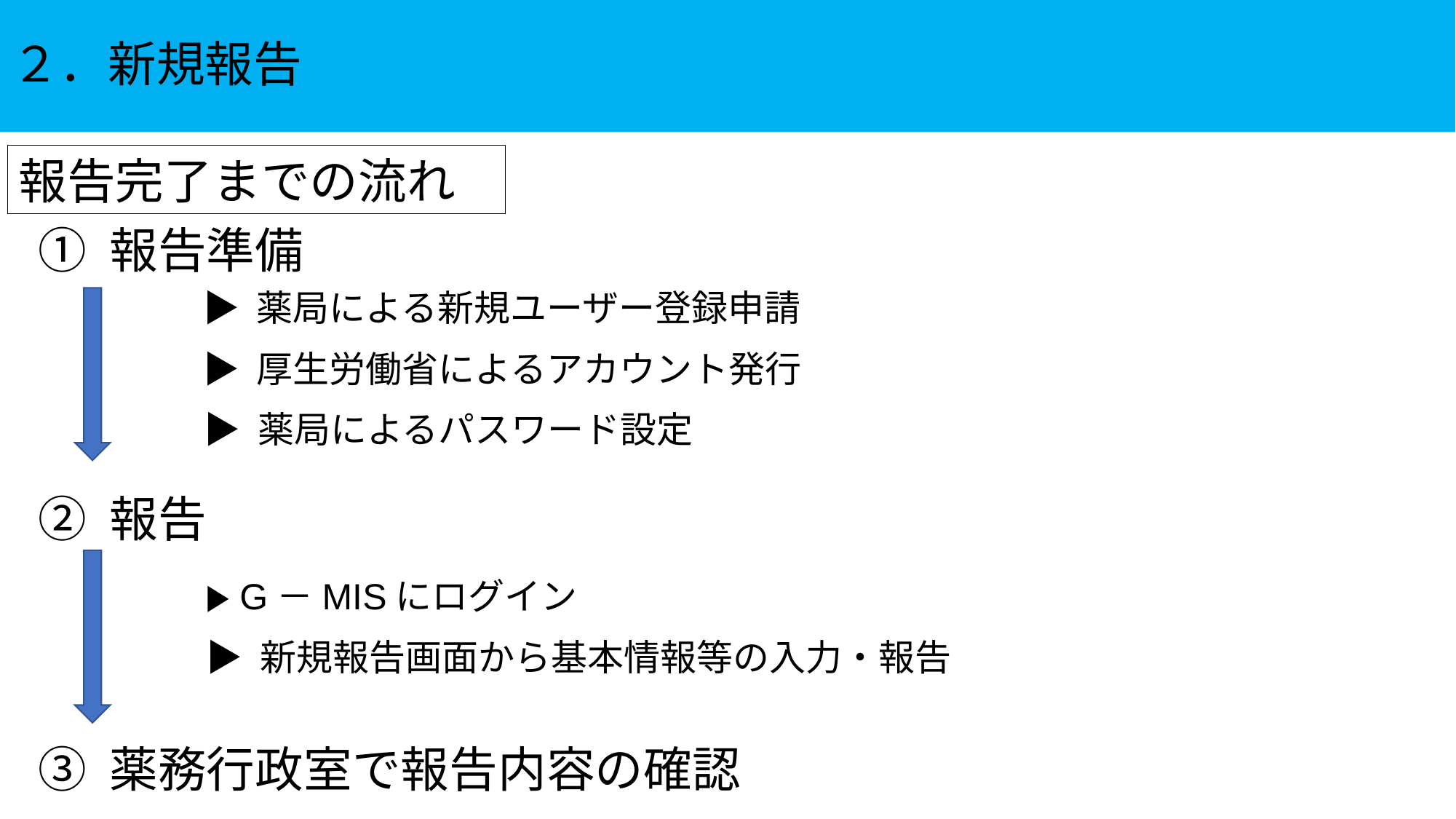

２．新規報告
報告完了までの流れ
① 報告準備
▶ 薬局による新規ユーザー登録申請

▶ 厚生労働省によるアカウント発行
▶ 薬局によるパスワード設定
② 報告

▶ G－MISにログイン
▶ 新規報告画面から基本情報等の入力・報告
③ 薬務行政室で報告内容の確認